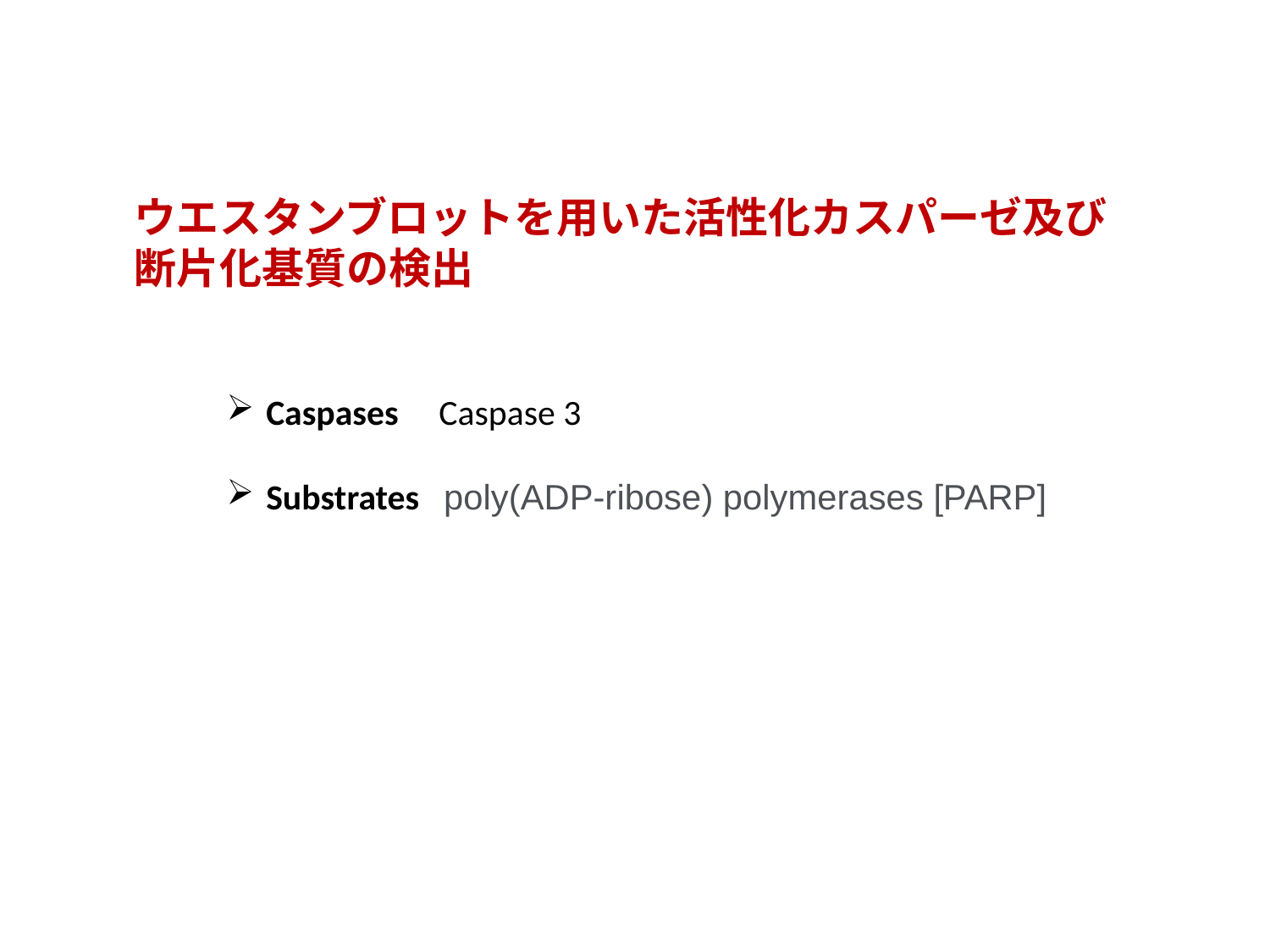

ウエスタンブロットを用いた活性化カスパーゼ及び断片化基質の検出
Caspases     Caspase 3

Substrates   poly(ADP-ribose) polymerases [PARP]